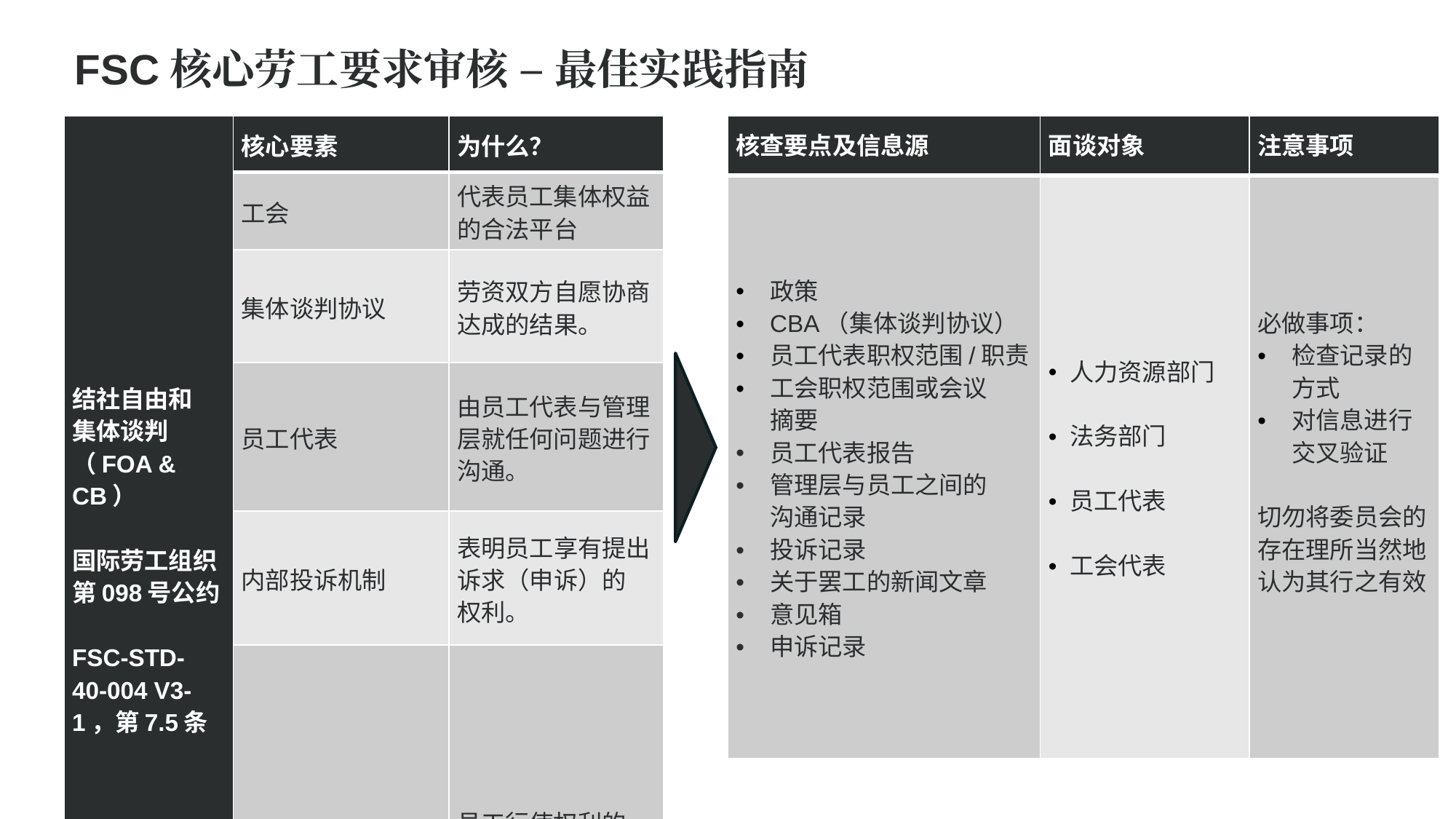

FSC核心劳工要求审核 – 最佳实践指南
| 结社自由和 集体谈判（FOA & CB） 国际劳工组织第098号公约 FSC-STD- 40-004 V3-1，第7.5条 | 核心要素 | 为什么？ |
| --- | --- | --- |
| 结社自由和集体谈判（FOA & CB） | 工会 | 代表员工集体权益的合法平台 |
|  | 集体谈判协议 | 劳资双方自愿协商达成的结果。 |
|  | 员工代表 | 由员工代表与管理层就任何问题进行沟通。 |
|  | 内部投诉机制 | 表明员工享有提出诉求（申诉）的 权利。 |
|  | 罢工 | 员工行使权利的 渠道。 |
| 核查要点及信息源 | 面谈对象 | 注意事项 |
| --- | --- | --- |
| 政策 CBA（集体谈判协议） 员工代表职权范围/职责 工会职权范围或会议 摘要 员工代表报告 管理层与员工之间的 沟通记录 投诉记录 关于罢工的新闻文章 意见箱 申诉记录 | 人力资源部门 法务部门 员工代表 工会代表 | 必做事项： 检查记录的方式 对信息进行交叉验证 切勿将委员会的存在理所当然地认为其行之有效 |